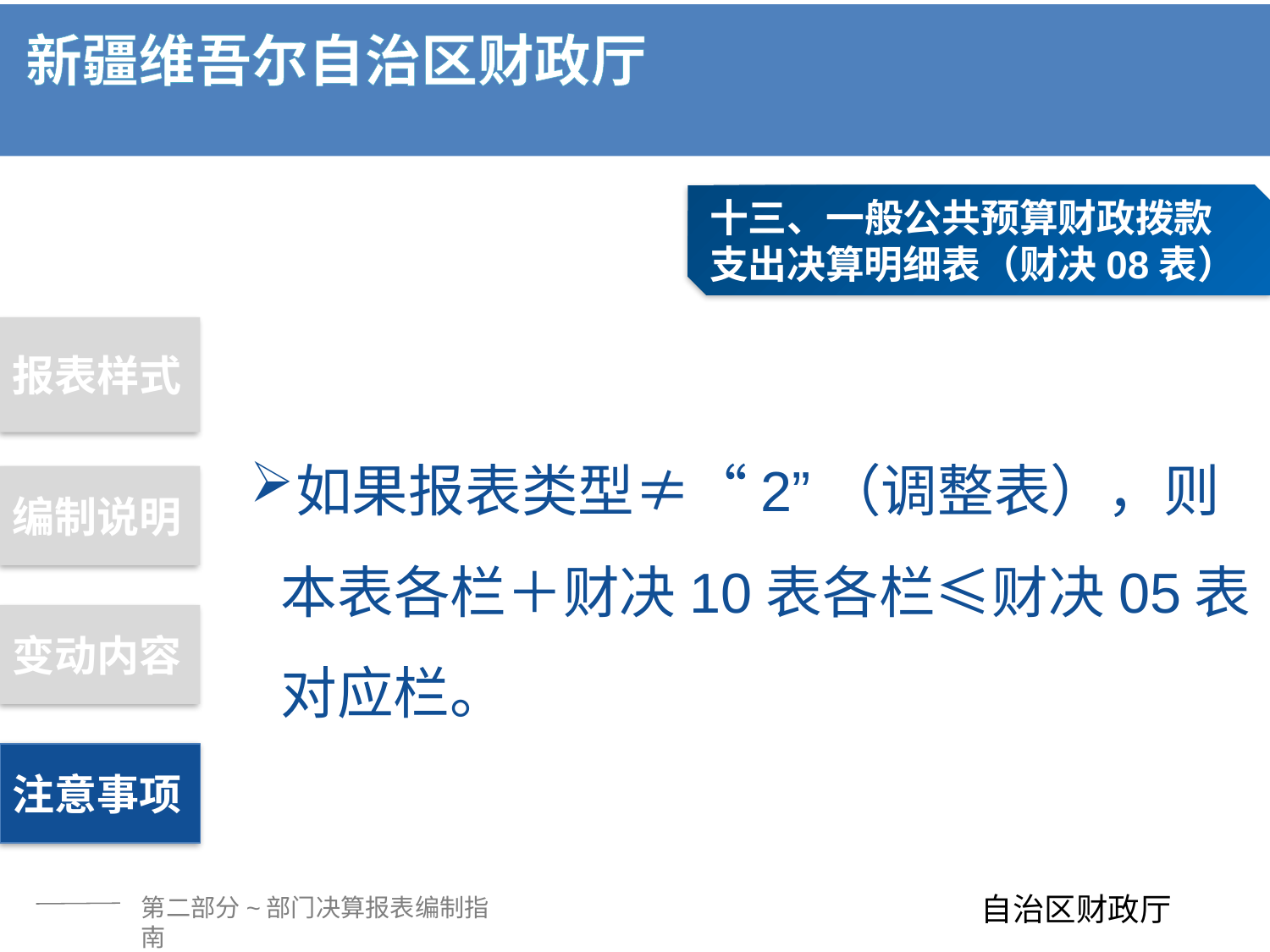

十三、一般公共预算财政拨款支出决算明细表（财决08表）
报表样式

如果报表类型≠“2”（调整表），则本表各栏＋财决10表各栏≤财决05表对应栏。
编制说明
变动内容
注意事项
第二部分~部门决算报表编制指南
71